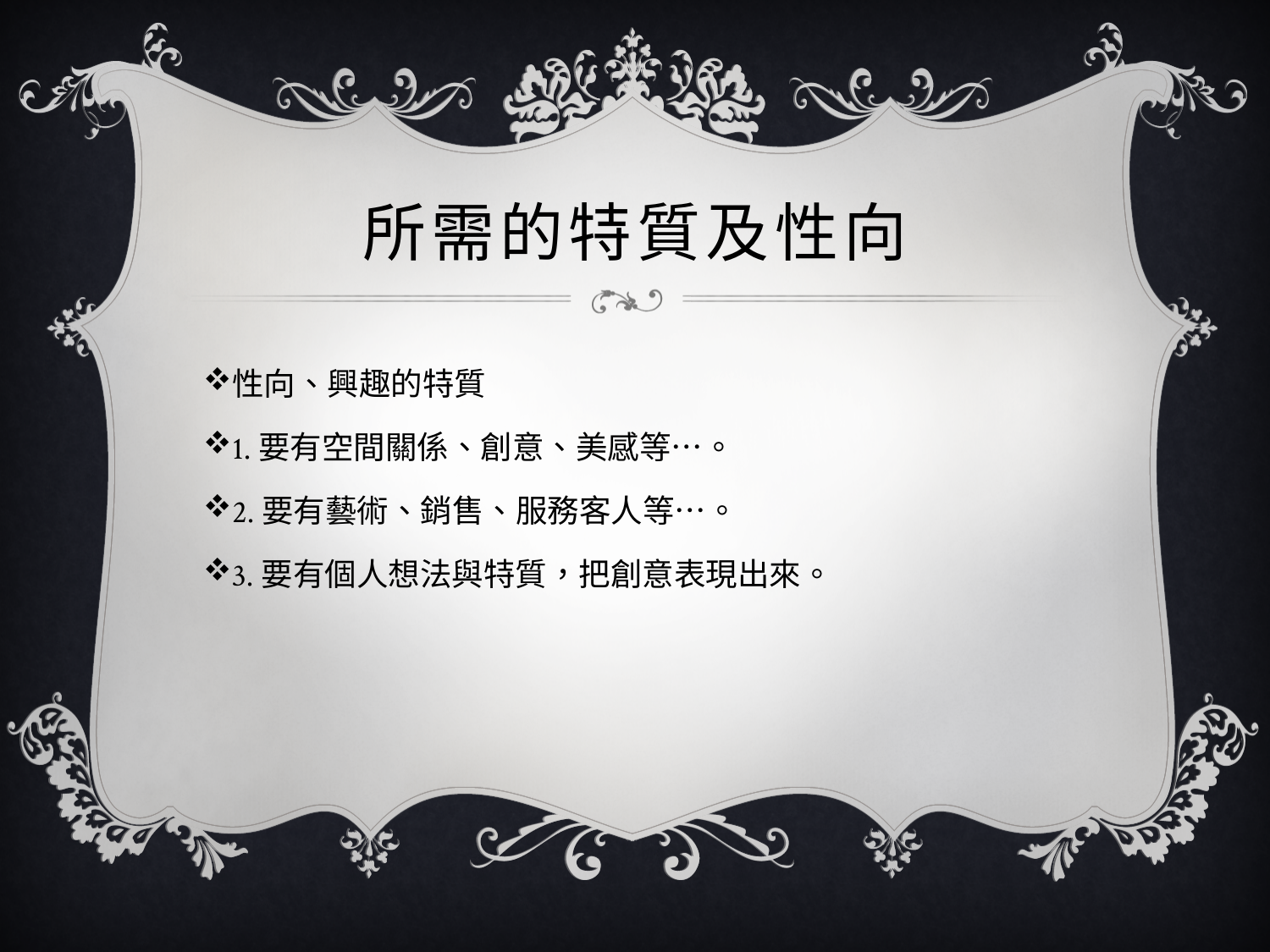

# 所需的特質及性向
性向、興趣的特質
1.要有空間關係、創意、美感等…。
2.要有藝術、銷售、服務客人等…。
3.要有個人想法與特質，把創意表現出來。